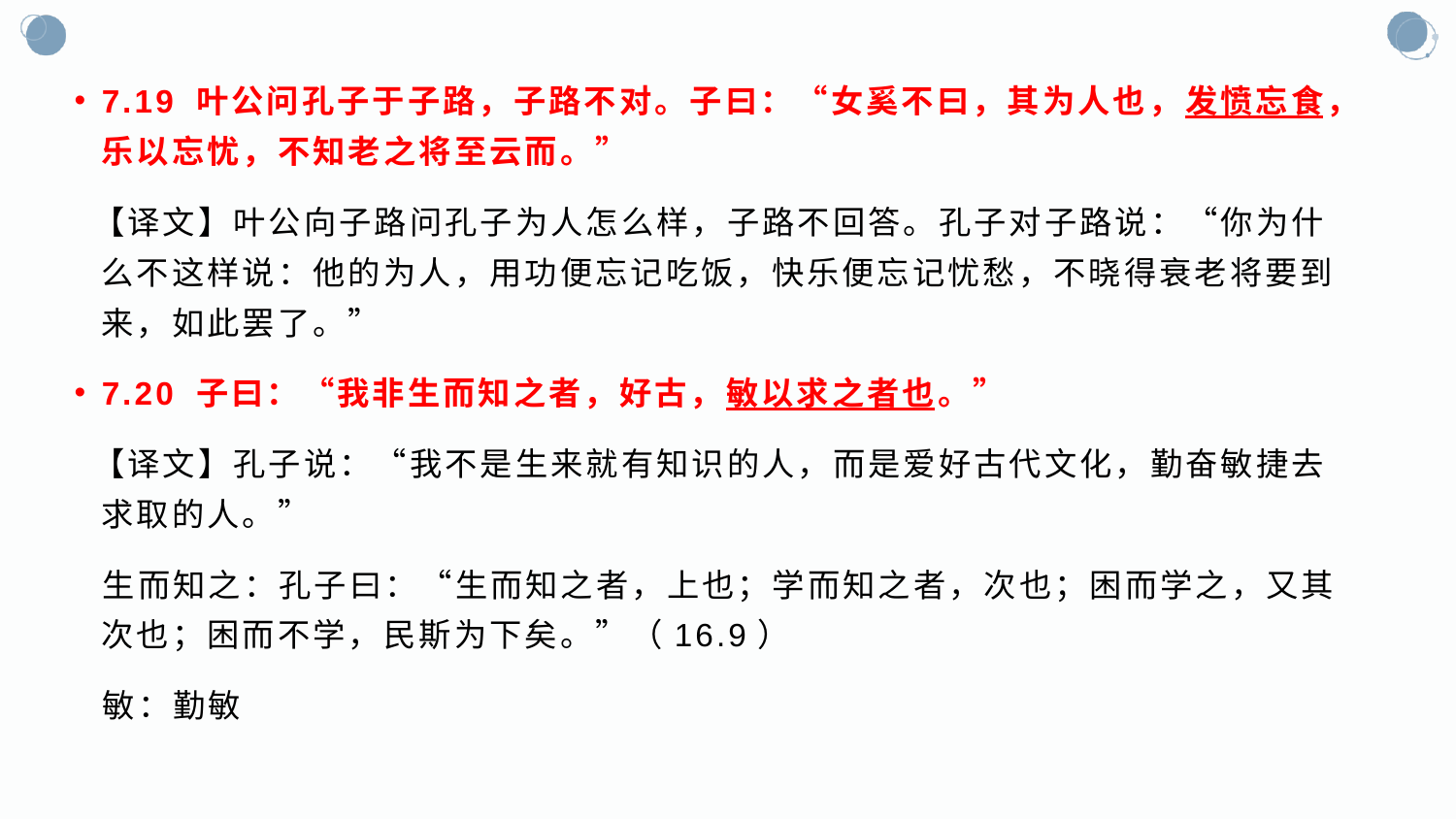

7.19 叶公问孔子于子路，子路不对。子曰：“女奚不曰，其为人也，发愤忘食，乐以忘忧，不知老之将至云而。”
 【译文】叶公向子路问孔子为人怎么样，子路不回答。孔子对子路说：“你为什么不这样说：他的为人，用功便忘记吃饭，快乐便忘记忧愁，不晓得衰老将要到来，如此罢了。”
7.20 子曰：“我非生而知之者，好古，敏以求之者也。”
 【译文】孔子说：“我不是生来就有知识的人，而是爱好古代文化，勤奋敏捷去求取的人。”
  生而知之：孔子曰：“生而知之者，上也；学而知之者，次也；困而学之，又其次也；困而不学，民斯为下矣。”（16.9）
  敏：勤敏